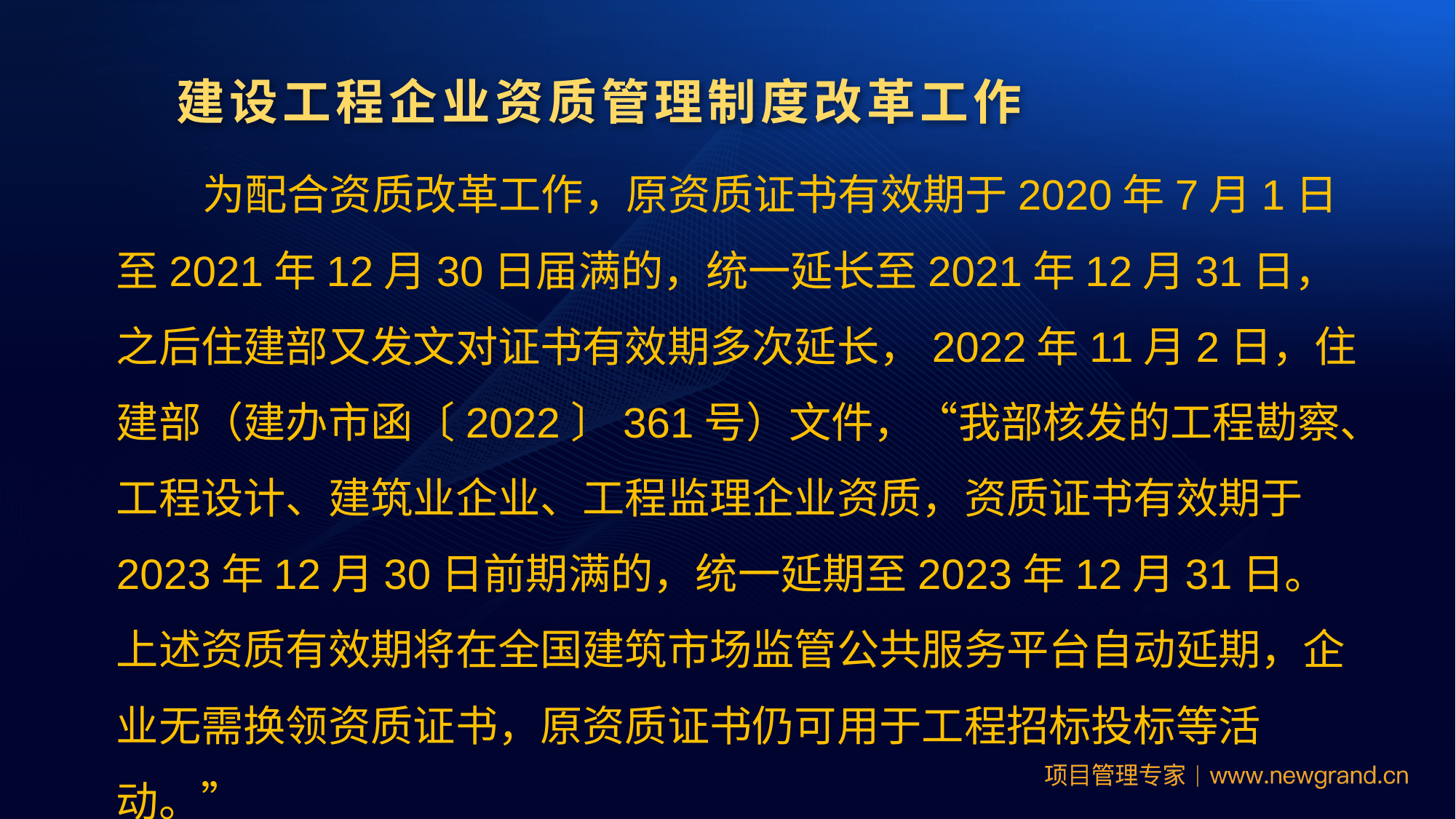

建设工程企业资质管理制度改革工作
        为配合资质改革工作，原资质证书有效期于2020年7月1日至2021年12月30日届满的，统一延长至2021年12月31日，之后住建部又发文对证书有效期多次延长，2022年11月2日，住建部（建办市函〔2022〕361号）文件，“我部核发的工程勘察、工程设计、建筑业企业、工程监理企业资质，资质证书有效期于2023年12月30日前期满的，统一延期至2023年12月31日。上述资质有效期将在全国建筑市场监管公共服务平台自动延期，企业无需换领资质证书，原资质证书仍可用于工程招标投标等活动。”